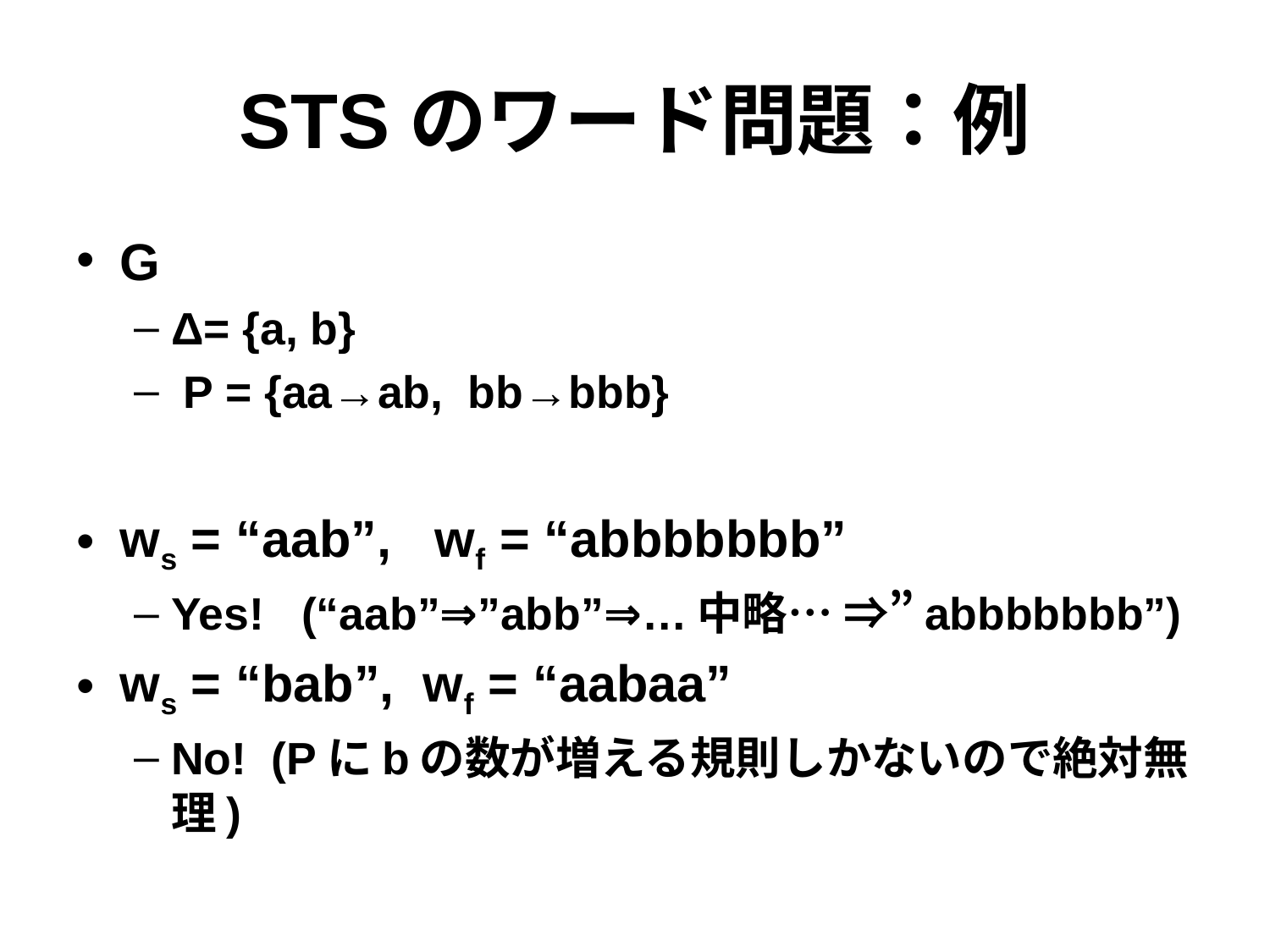

# STSのワード問題：例
G
Δ= {a, b}
 P = {aa→ab,  bb→bbb}

ws = “aab”,   wf = “abbbbbbb”
Yes!   (“aab”⇒”abb”⇒…中略… ⇒”abbbbbbb”)
ws = “bab”,  wf = “aabaa”
No!  (Pにbの数が増える規則しかないので絶対無理)